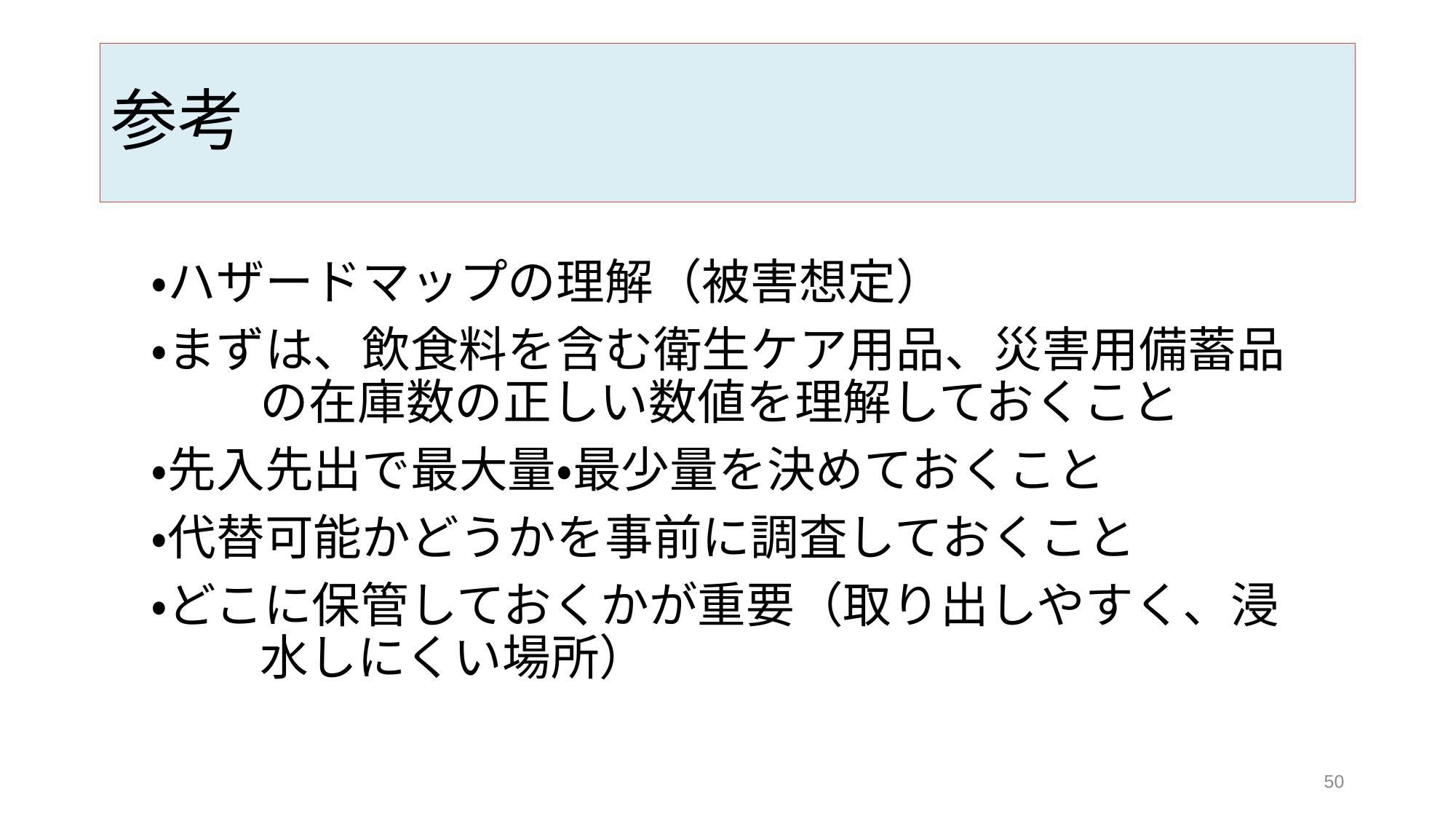

# 参考
・ハザードマップの理解（被害想定）
・まずは、飲食料を含む衛生ケア用品、災害用備蓄品	の在庫数の正しい数値を理解しておくこと
・先入先出で最大量・最少量を決めておくこと
・代替可能かどうかを事前に調査しておくこと
・どこに保管しておくかが重要（取り出しやすく、浸	水しにくい場所）

50